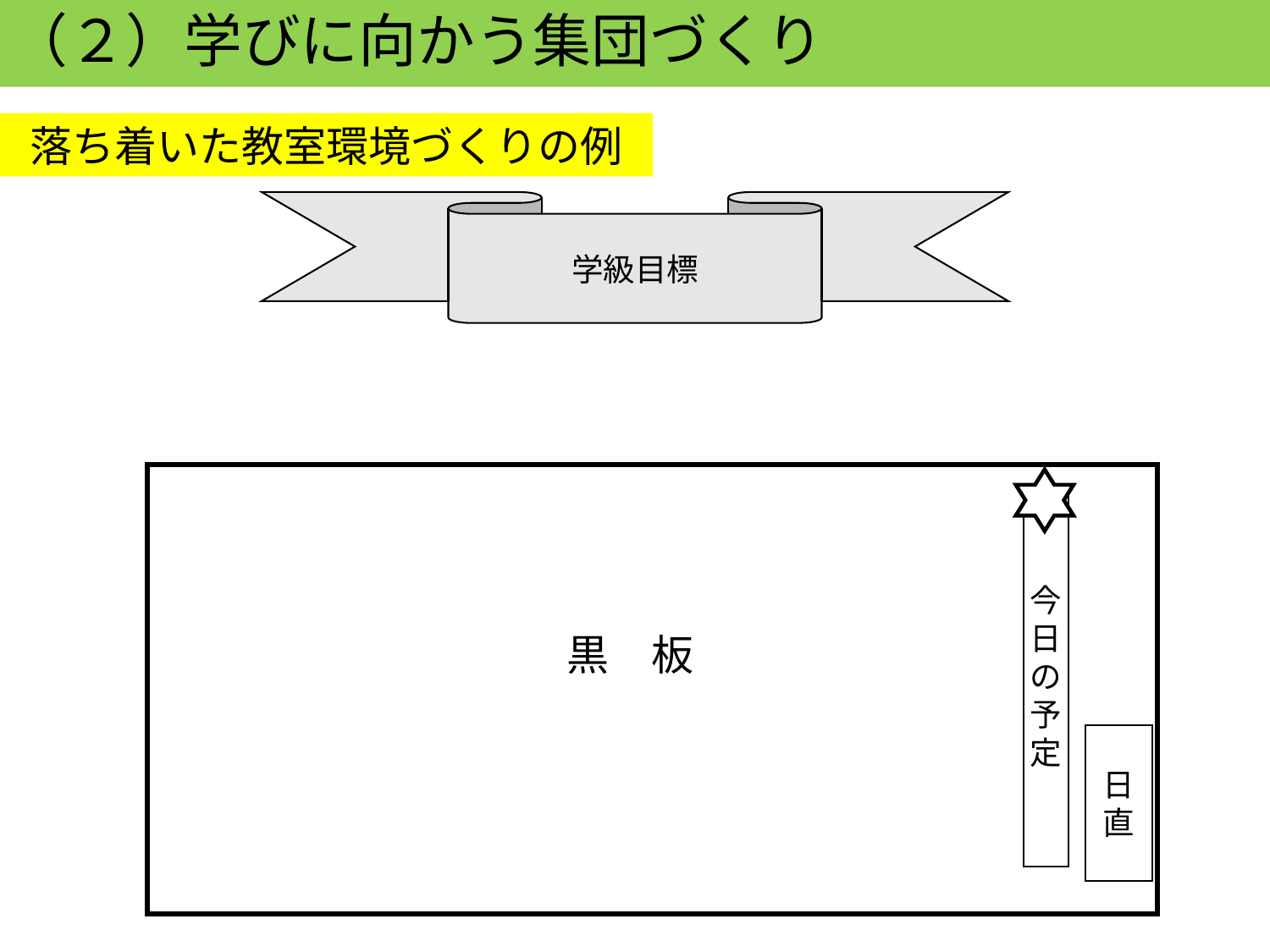

（２）学びに向かう集団づくり
落ち着いた教室環境づくりの例
学級目標

今日の予定
黒　板
日
直